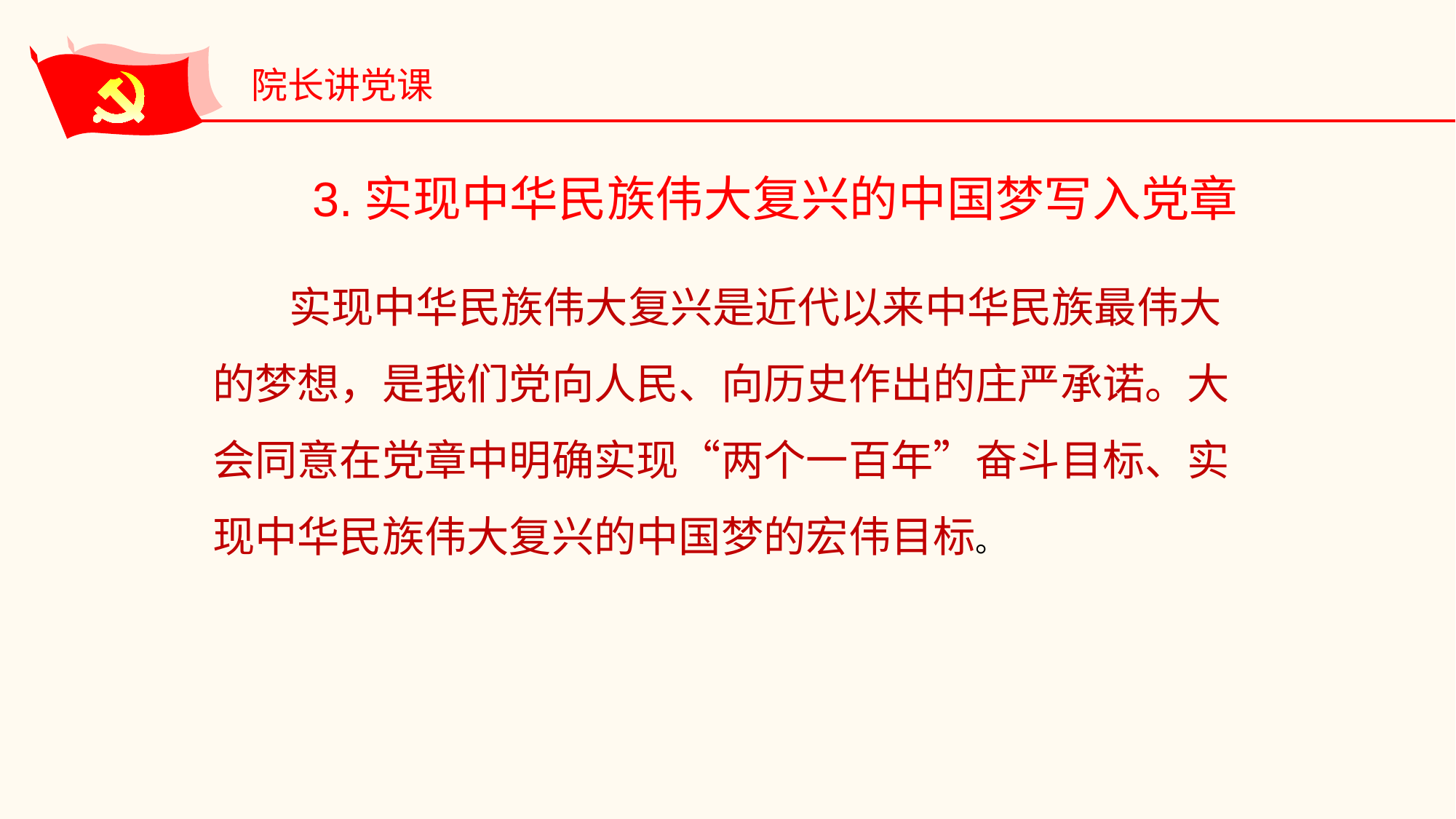

院长讲党课
3.实现中华民族伟大复兴的中国梦写入党章
       实现中华民族伟大复兴是近代以来中华民族最伟大的梦想，是我们党向人民、向历史作出的庄严承诺。大会同意在党章中明确实现“两个一百年”奋斗目标、实现中华民族伟大复兴的中国梦的宏伟目标。